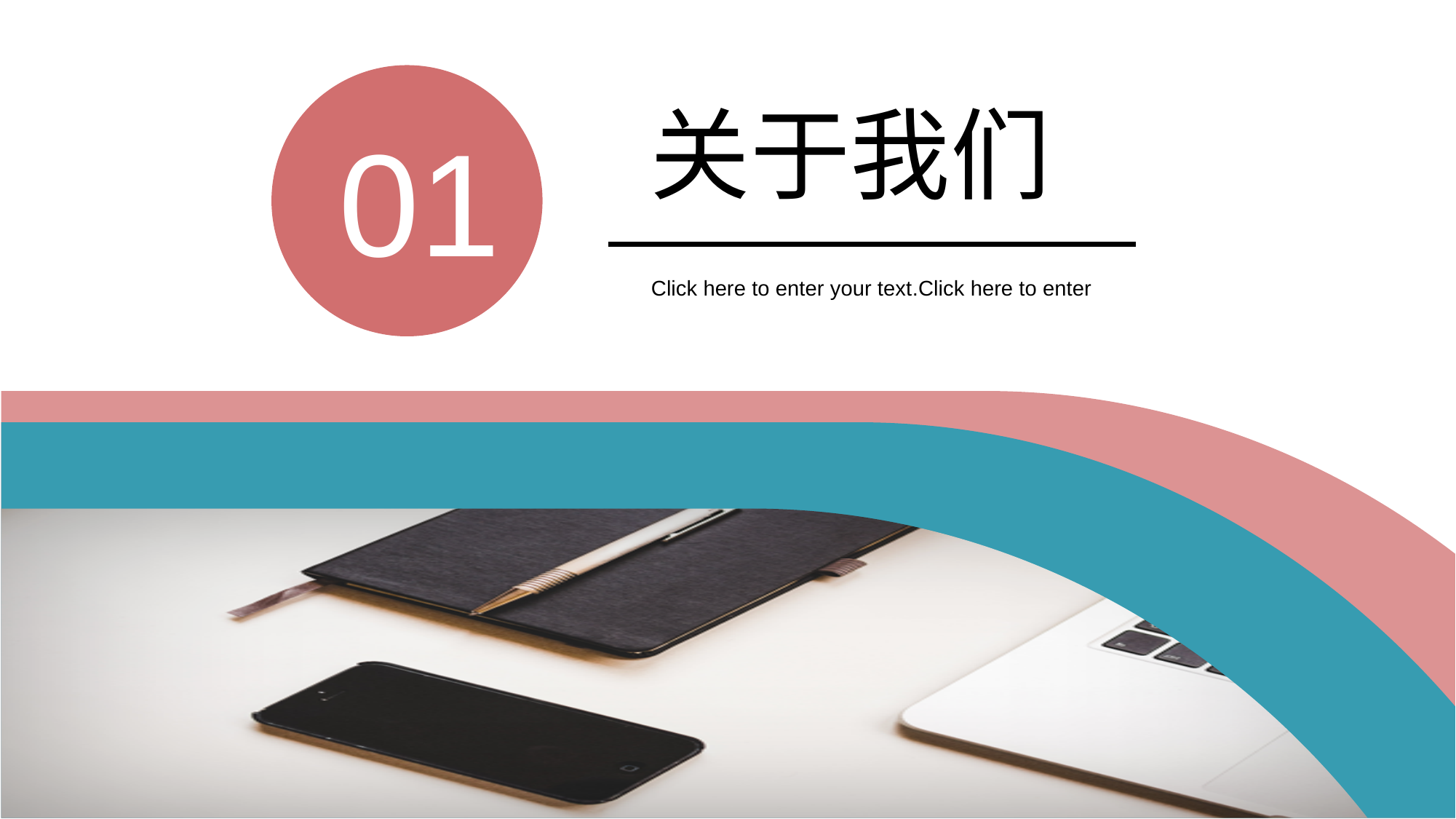

01
关于我们
Click here to enter your text.Click here to enter